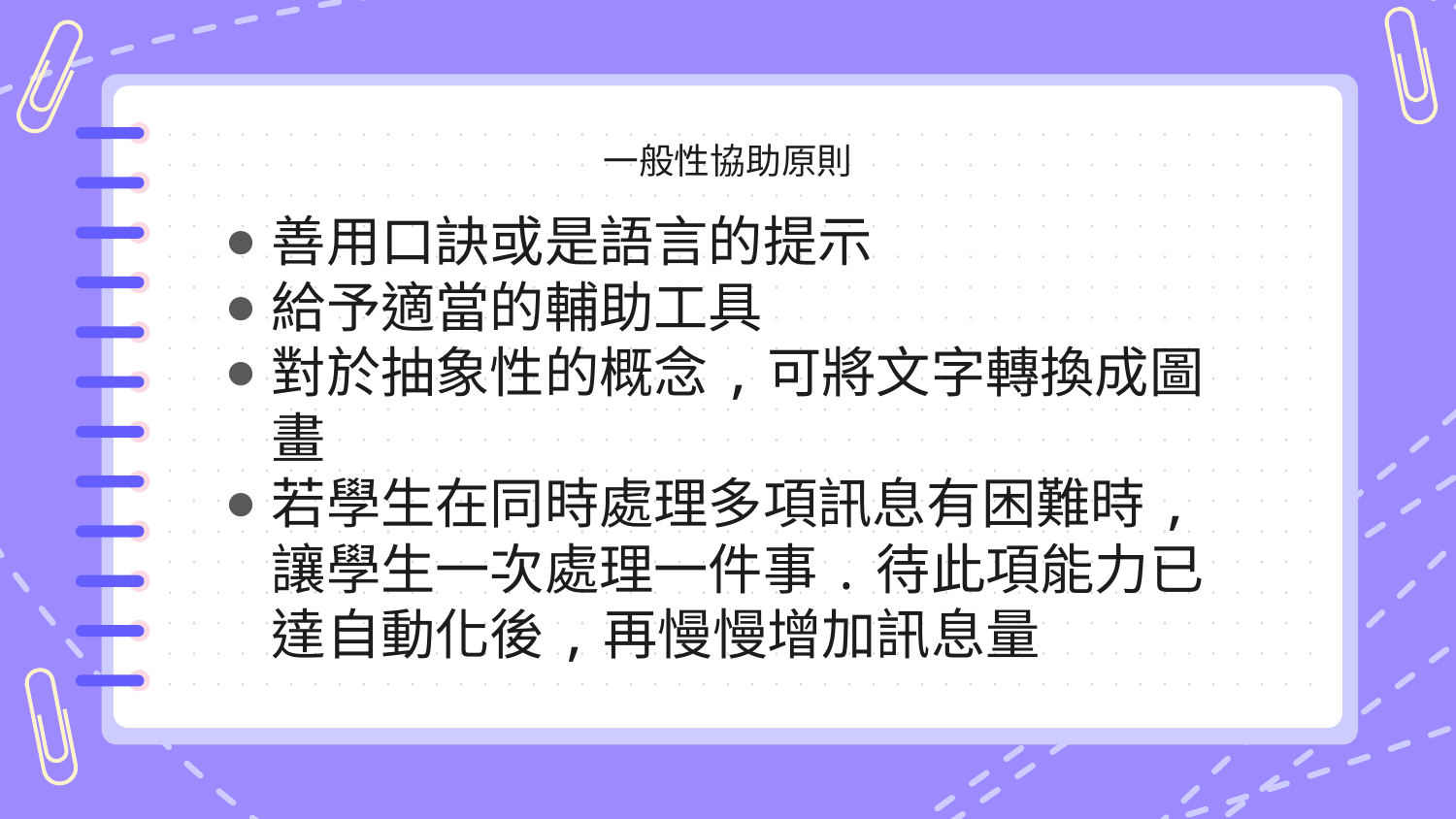

# 一般性協助原則
善用口訣或是語言的提示
給予適當的輔助工具
對於抽象性的概念,可將文字轉換成圖畫
若學生在同時處理多項訊息有困難時,讓學生一次處理一件事.待此項能力已達自動化後,再慢慢增加訊息量